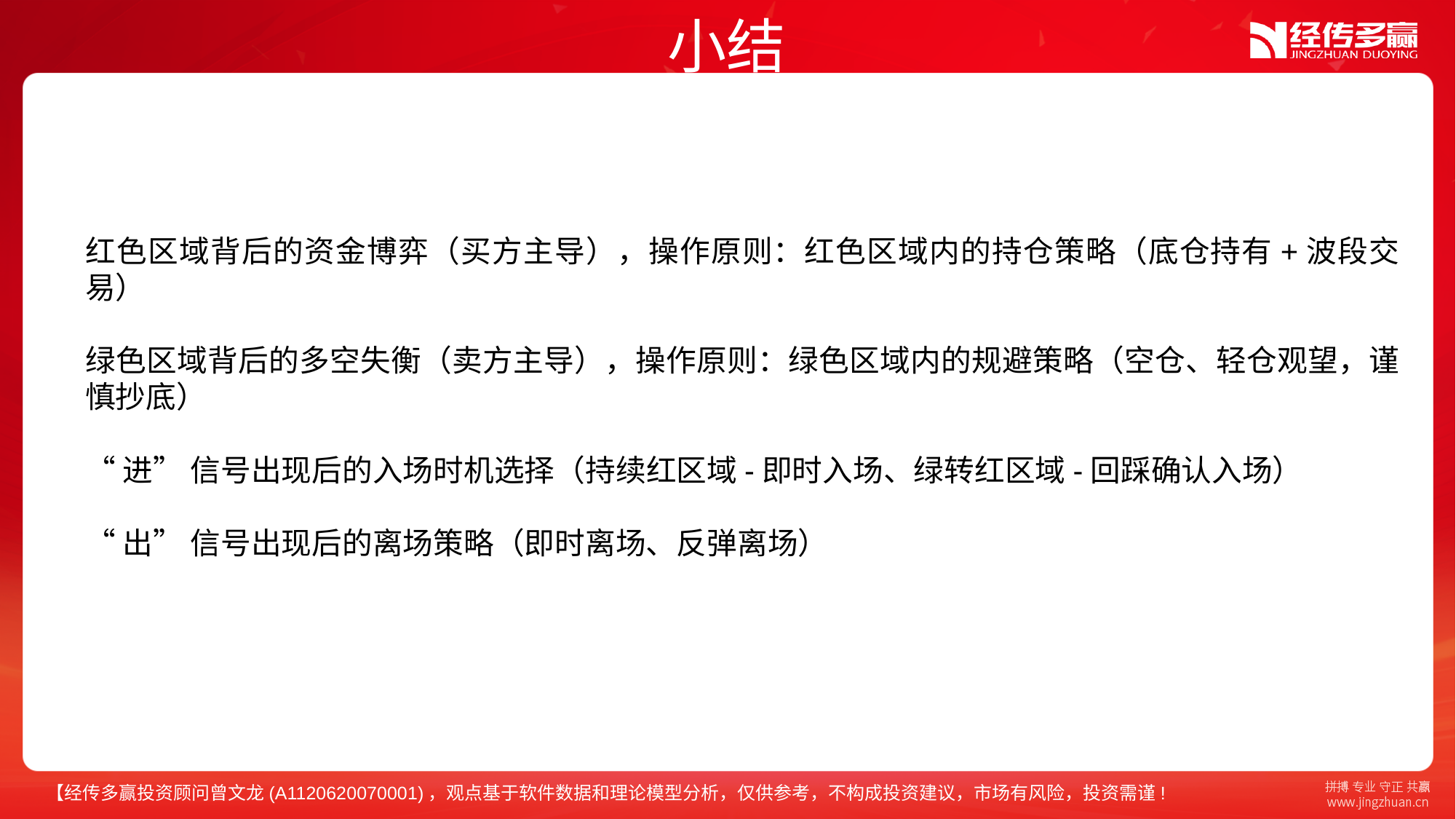

小结

红色区域背后的资金博弈（买方主导），操作原则：红色区域内的持仓策略（底仓持有+波段交易）

绿色区域背后的多空失衡（卖方主导），操作原则：绿色区域内的规避策略（空仓、轻仓观望，谨慎抄底）

“进” 信号出现后的入场时机选择（持续红区域-即时入场、绿转红区域-回踩确认入场）​

“出” 信号出现后的离场策略（即时离场、反弹离场）